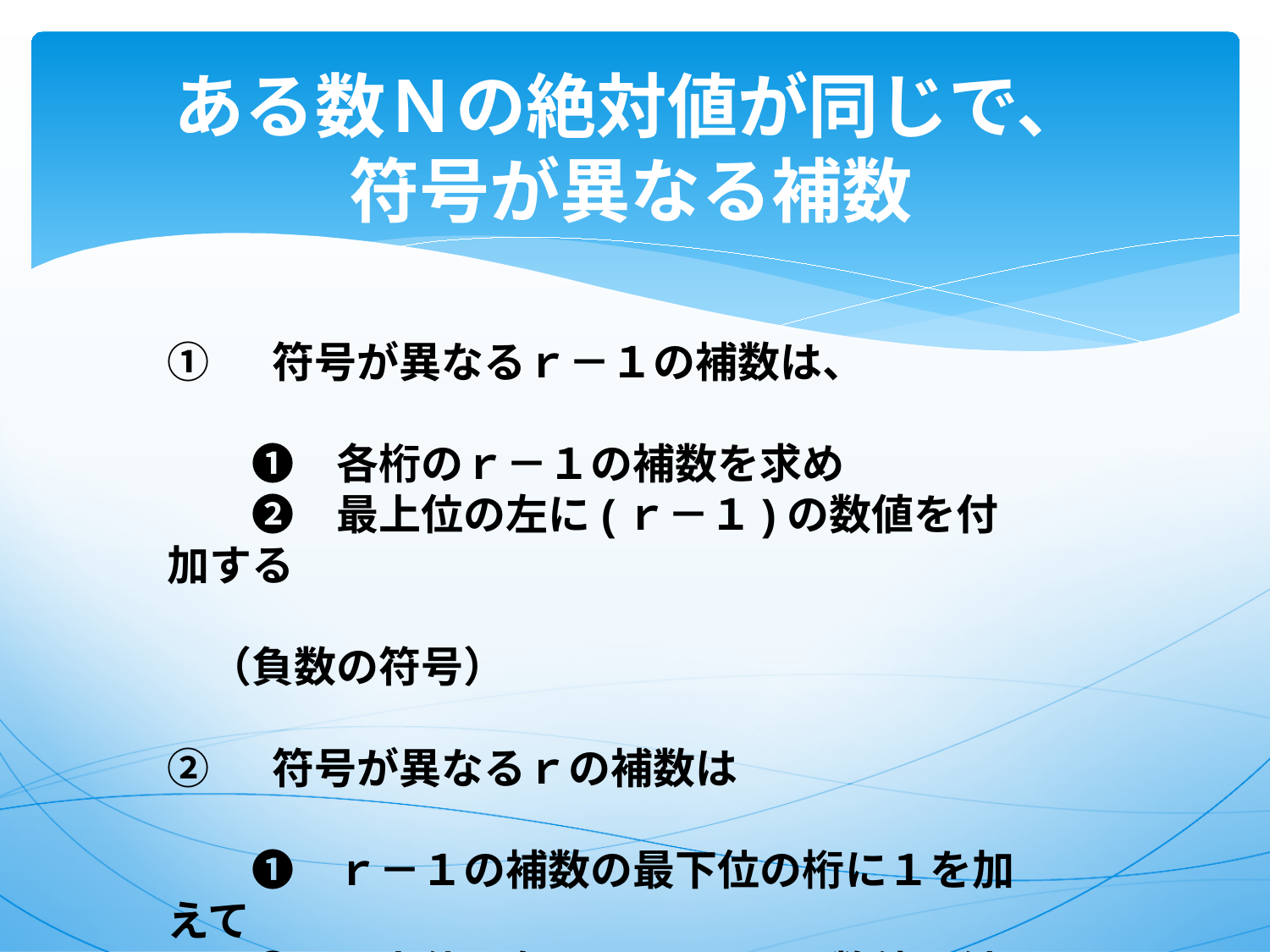

# ある数Ｎの絶対値が同じで、 符号が異なる補数
① 　符号が異なるｒ－１の補数は、

　　❶　各桁のｒ－１の補数を求め
　　❷　最上位の左に(ｒ－１)の数値を付加する
　　　　　　　　　　　　　　　　　　　　　（負数の符号）

② 　符号が異なるｒの補数は

　　❶　ｒ－１の補数の最下位の桁に１を加えて
　　❷　最上位の左に(ｒ－１)の数値を付加する
　　　　　　　　　　　　　　　　　　　　　（負数の符号）